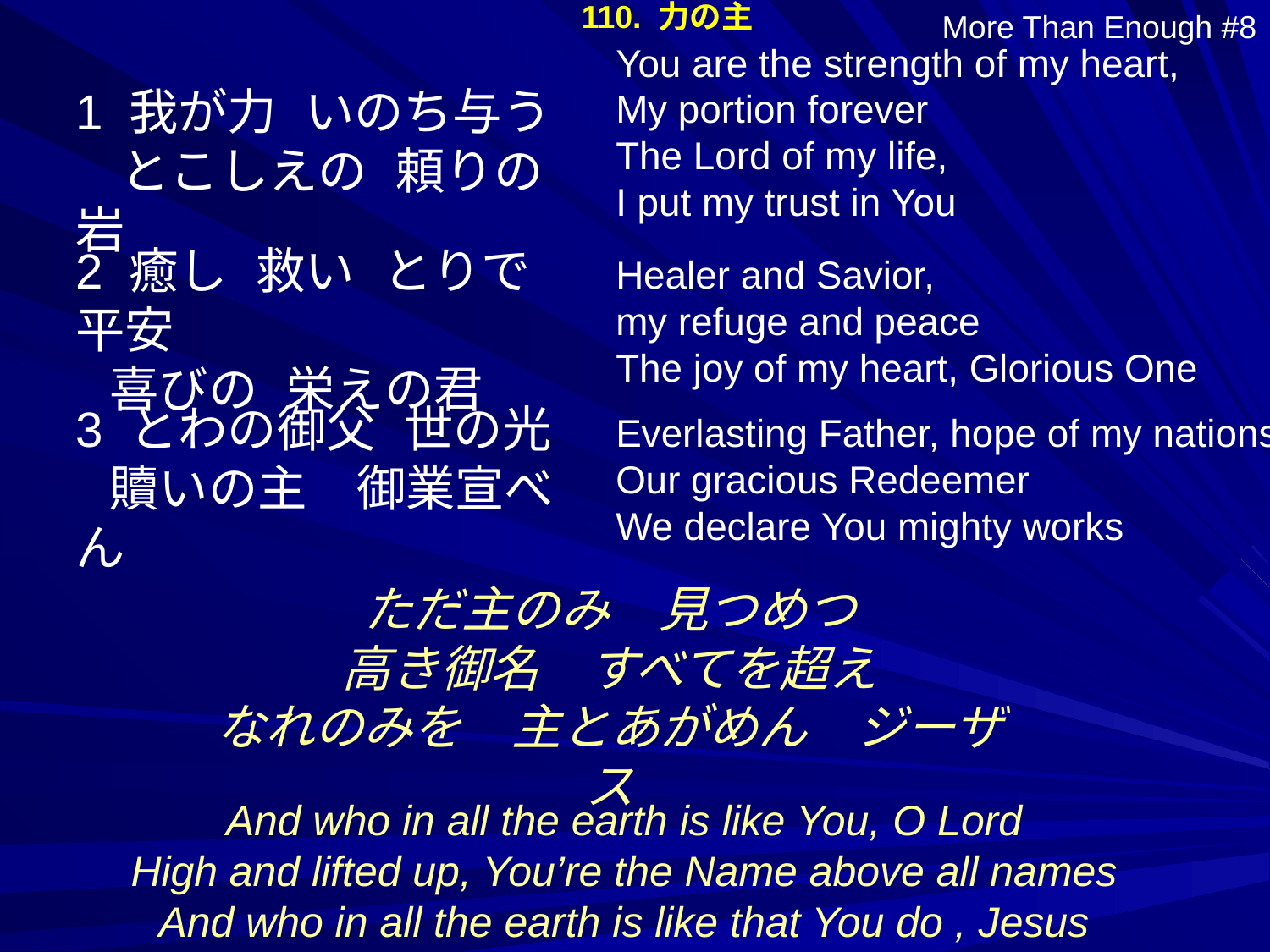

110. 力の主
More Than Enough #8
You are the strength of my heart,
My portion forever
The Lord of my life,
I put my trust in You
1 我が力　いのち与う
   とこしえの　頼りの岩
2 癒し　救い　とりで　平安
  喜びの　栄えの君
Healer and Savior,
my refuge and peace
The joy of my heart, Glorious One
3 とわの御父　世の光
  贖いの主　御業宣べん
Everlasting Father, hope of my nations
Our gracious Redeemer
We declare You mighty works
ただ主のみ　見つめつ
高き御名　すべてを超え
なれのみを　主とあがめん　ジーザス
And who in all the earth is like You, O Lord
High and lifted up, You’re the Name above all names
And who in all the earth is like that You do , Jesus